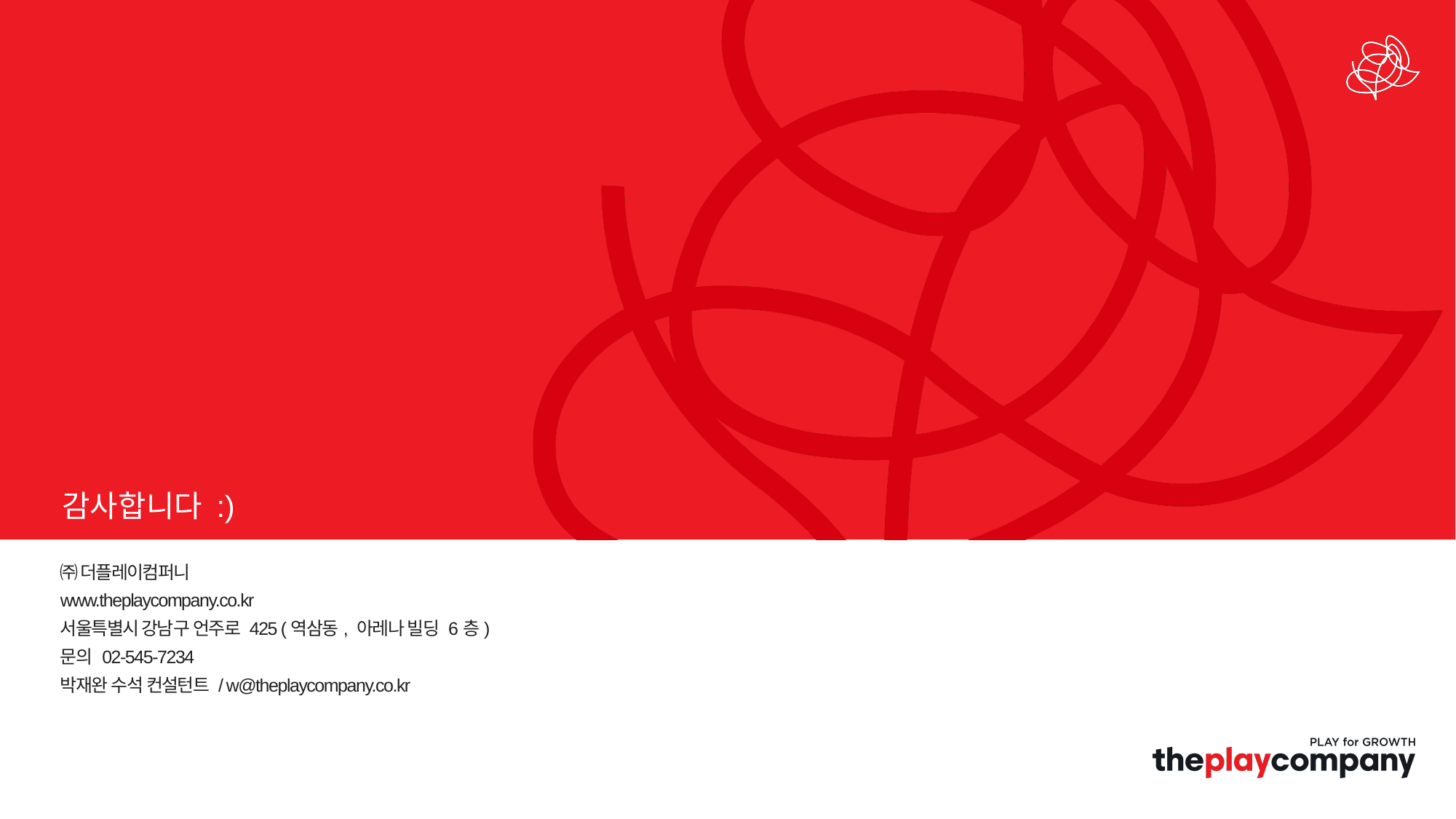

감사합니다 :)
㈜ 더플레이컴퍼니
www.theplaycompany.co.kr
서울특별시 강남구 언주로 425 (역삼동, 아레나 빌딩 6층)
문의 02-545-7234
박재완 수석 컨설턴트 / w@theplaycompany.co.kr